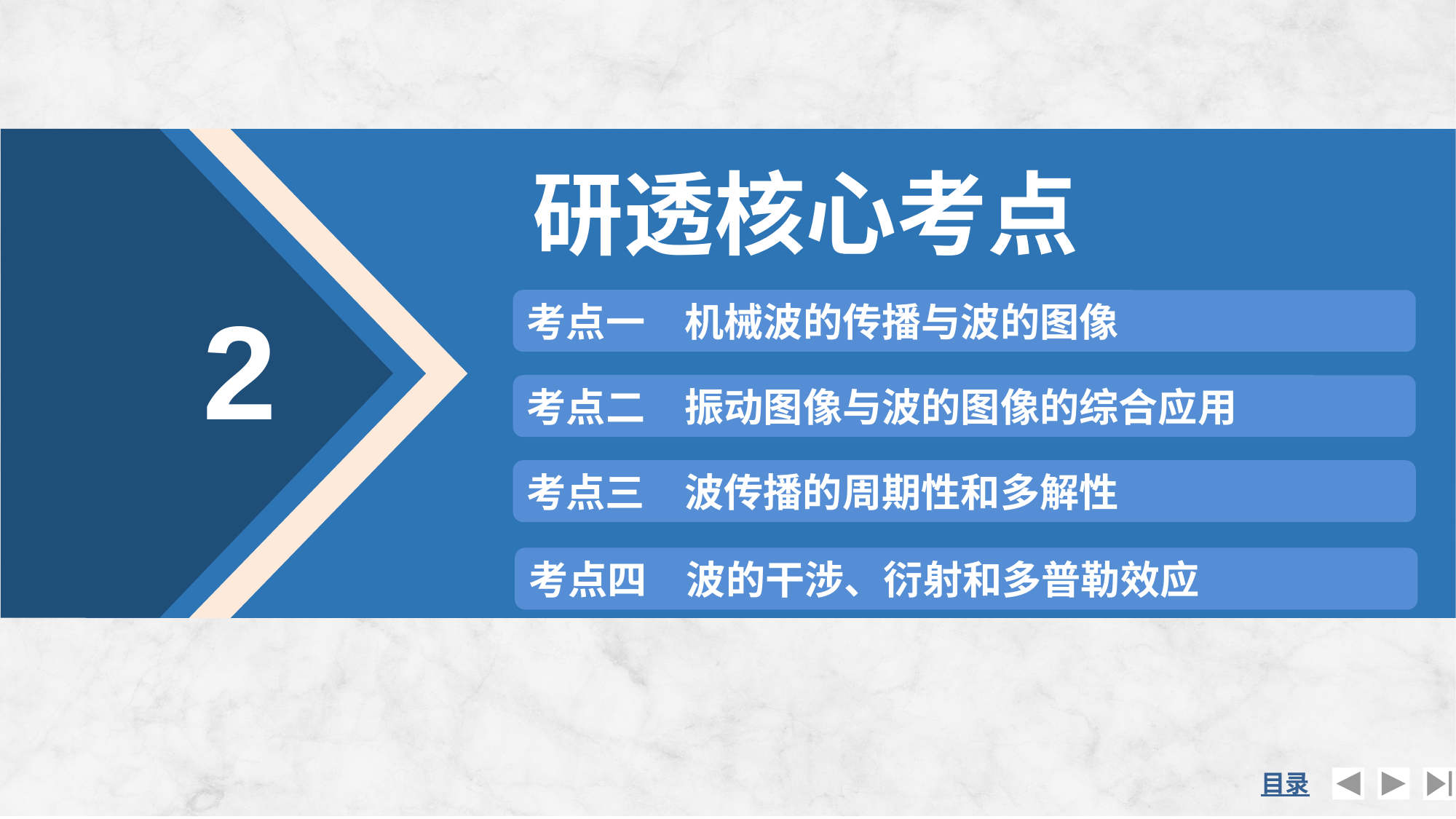

研透核心考点
2
考点一　机械波的传播与波的图像
考点二　振动图像与波的图像的综合应用
考点三　波传播的周期性和多解性
考点四　波的干涉、衍射和多普勒效应